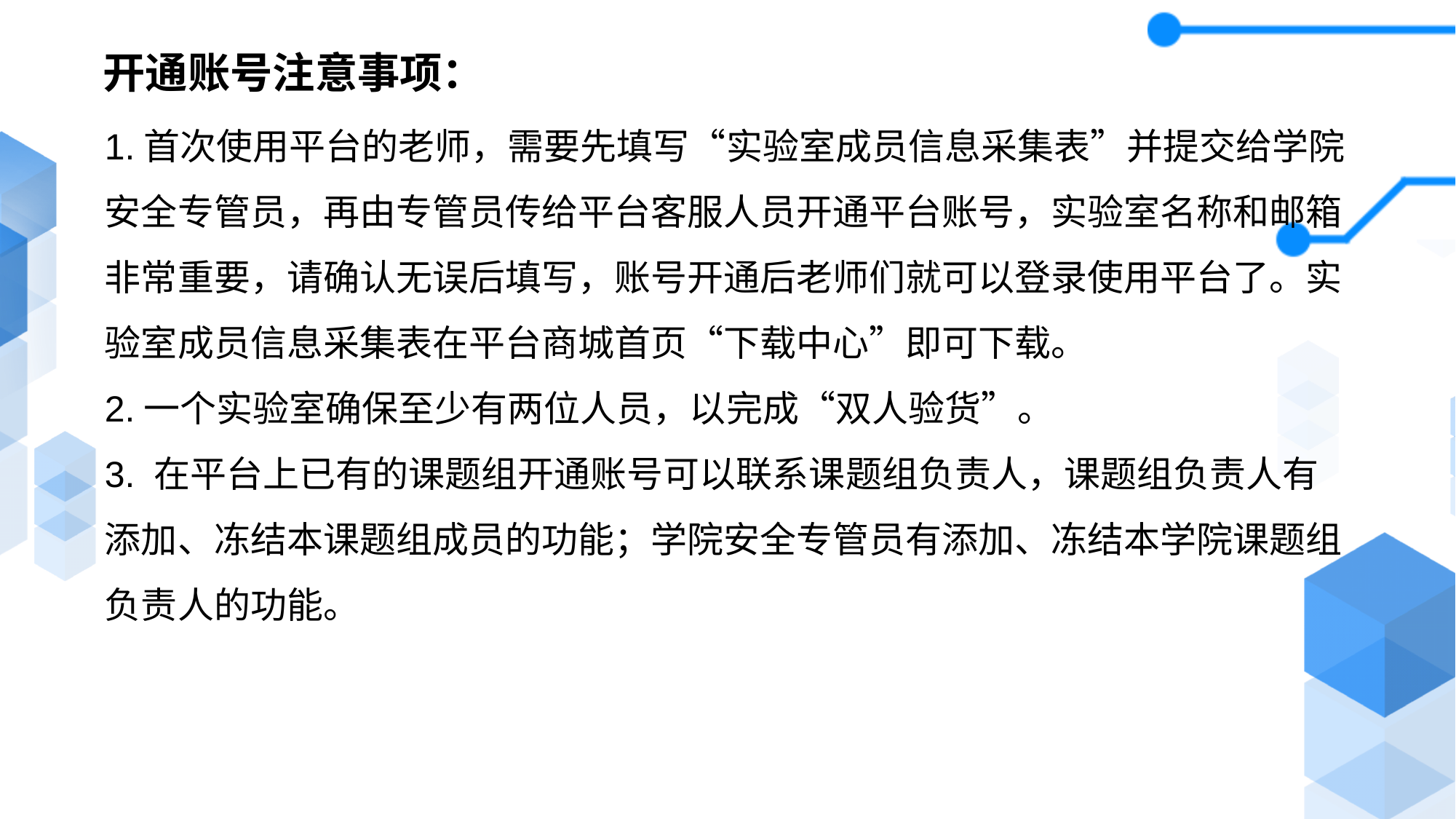

开通账号注意事项：
1.首次使用平台的老师，需要先填写“实验室成员信息采集表”并提交给学院安全专管员，再由专管员传给平台客服人员开通平台账号，实验室名称和邮箱非常重要，请确认无误后填写，账号开通后老师们就可以登录使用平台了。实验室成员信息采集表在平台商城首页“下载中心”即可下载。
2.一个实验室确保至少有两位人员，以完成“双人验货”。
3. 在平台上已有的课题组开通账号可以联系课题组负责人，课题组负责人有添加、冻结本课题组成员的功能；学院安全专管员有添加、冻结本学院课题组负责人的功能。